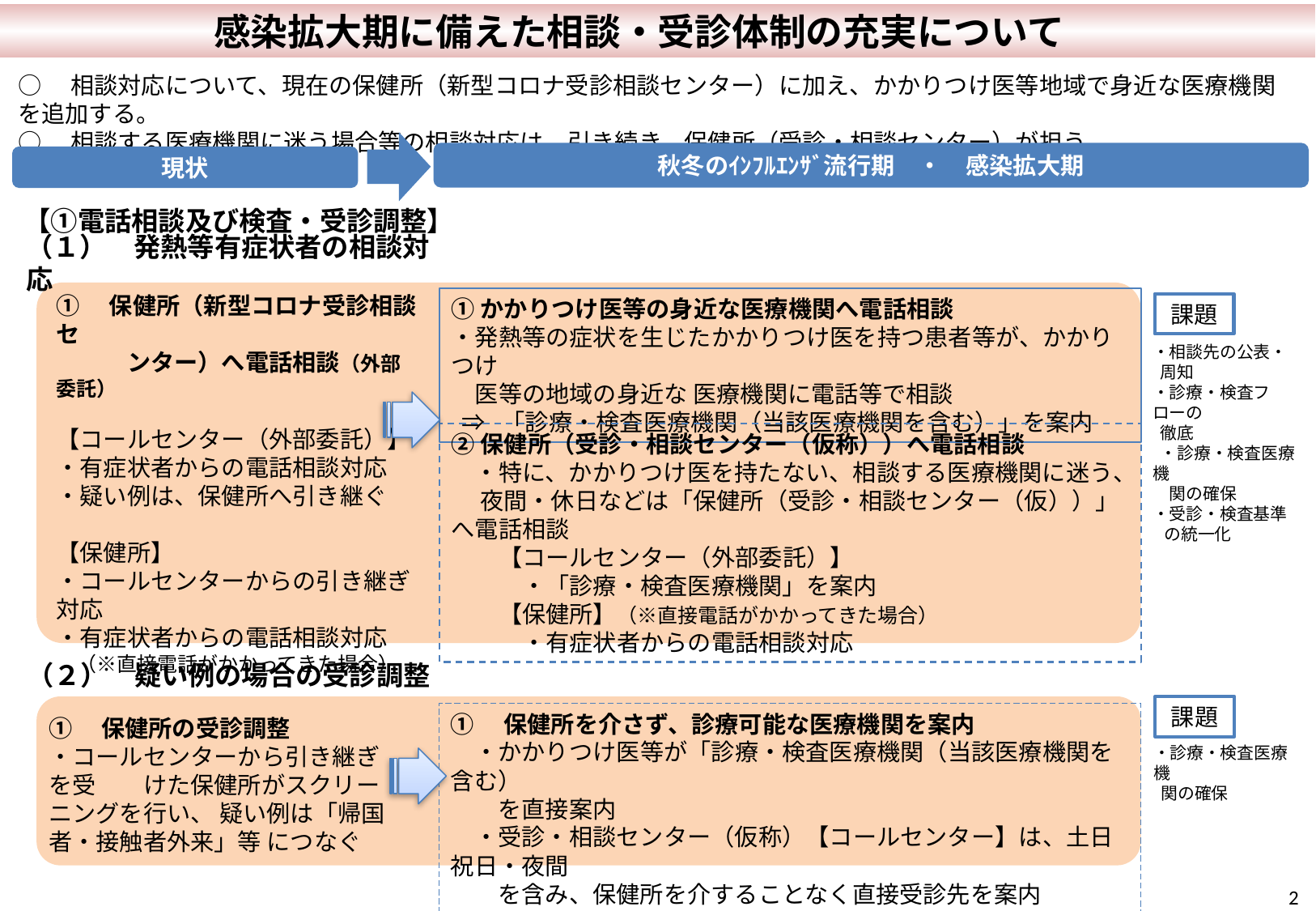

感染拡大期に備えた相談・受診体制の充実について
○　相談対応について、現在の保健所（新型コロナ受診相談センター）に加え、かかりつけ医等地域で身近な医療機関を追加する。
○　相談する医療機関に迷う場合等の相談対応は、引き続き、保健所（受診・相談センター）が担う。

秋冬のｲﾝﾌﾙｴﾝｻﾞ流行期　・　感染拡大期
現状
【①電話相談及び検査・受診調整】
（１）　発熱等有症状者の相談対応

①　保健所（新型コロナ受診相談セ
　　　ンター）へ電話相談（外部委託）

【コールセンター（外部委託）】
・有症状者からの電話相談対応
・疑い例は、保健所へ引き継ぐ

【保健所】
・コールセンターからの引き継ぎ対応
・有症状者からの電話相談対応
　（※直接電話がかかってきた場合）

①かかりつけ医等の身近な医療機関へ電話相談
・発熱等の症状を生じたかかりつけ医を持つ患者等が、かかりつけ
　医等の地域の身近な 医療機関に電話等で相談
  ⇒  「診療・検査医療機関（当該医療機関を含む）」を案内
課題
・相談先の公表・
 周知
・診療・検査フローの
 徹底
 ・診療・検査医療機
　関の確保
・受診・検査基準
  の統一化

②保健所（受診・相談センター（仮称））へ電話相談
　・特に、かかりつけ医を持たない、相談する医療機関に迷う、
　 夜間・休日などは「保健所（受診・相談センター（仮））」へ電話相談
　　【コールセンター（外部委託）】
　　　・「診療・検査医療機関」を案内
　　【保健所】（※直接電話がかかってきた場合）
　　　・有症状者からの電話相談対応
（２）　疑い例の場合の受診調整
課題

①　保健所を介さず、診療可能な医療機関を案内
　・かかりつけ医等が「診療・検査医療機関（当該医療機関を含む）
　　を直接案内
　・受診・相談センター（仮称）【コールセンター】は、土日祝日・夜間
　　を含み、保健所を介することなく直接受診先を案内
①　保健所の受診調整
・コールセンターから引き継ぎを受　　けた保健所がスクリーニングを行い、 疑い例は「帰国者・接触者外来」等 につなぐ
・診療・検査医療機
 関の確保

2